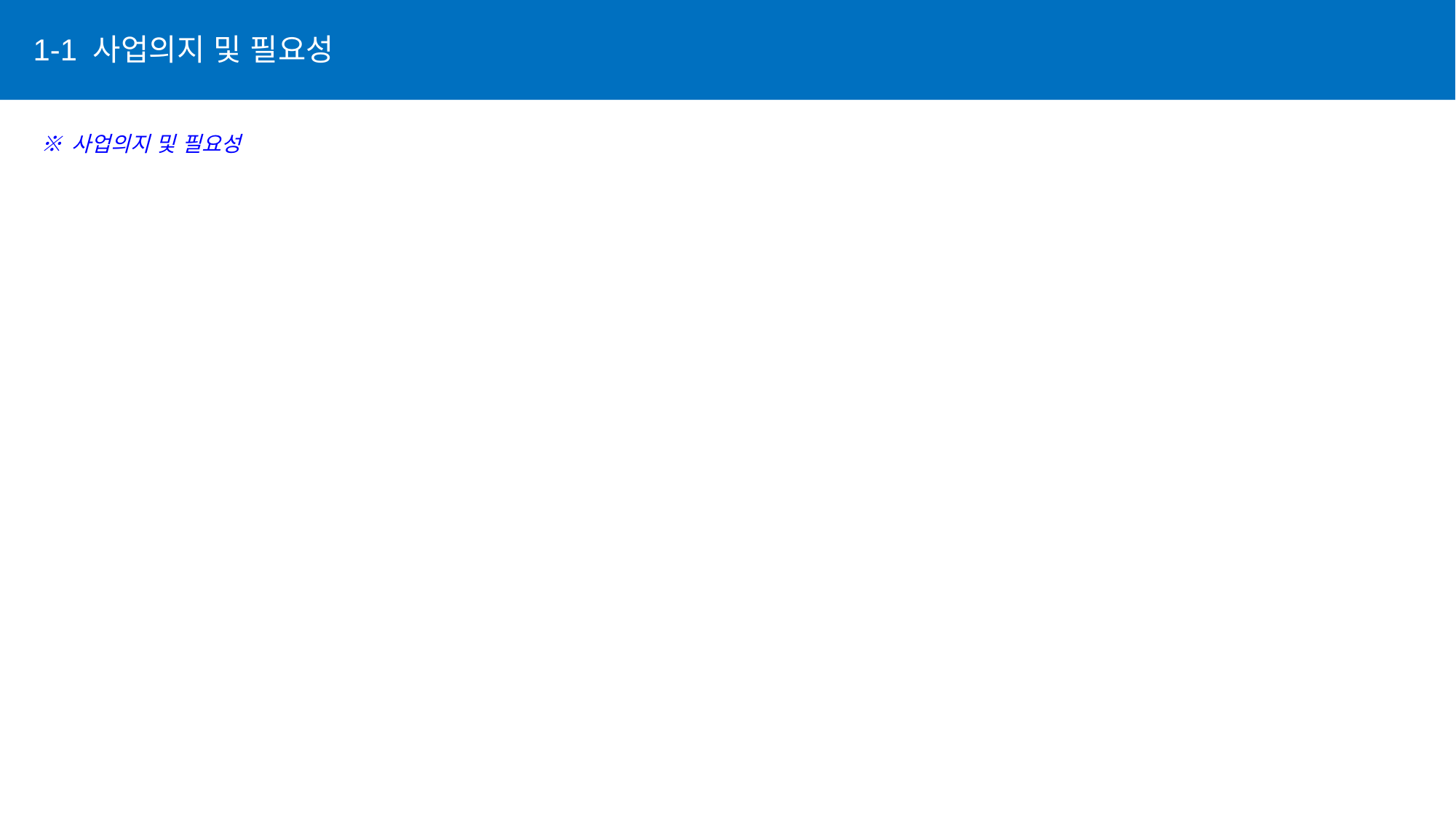

1-1 사업의지 및 필요성
※ 사업의지 및 필요성